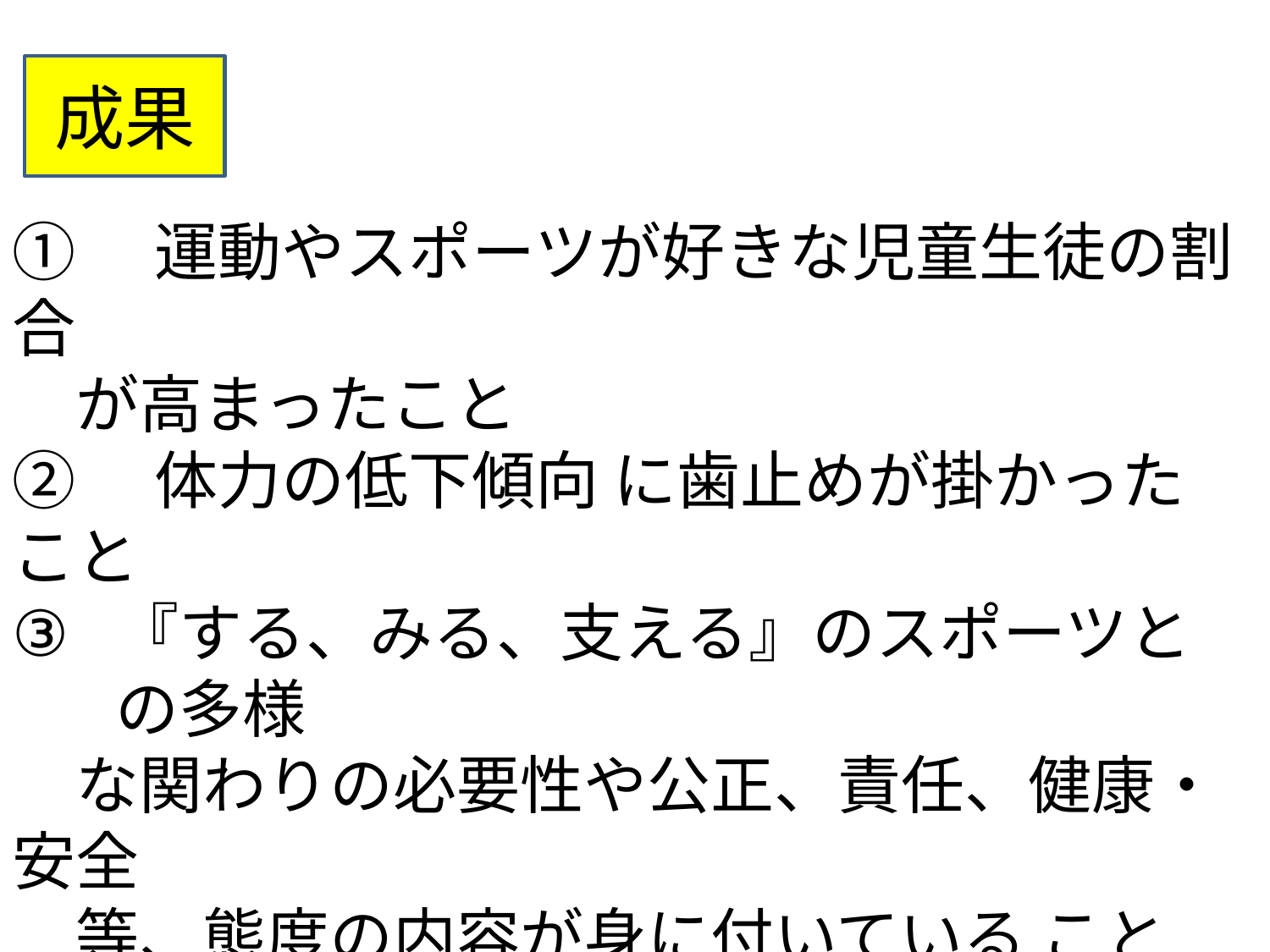

成果
①　運動やスポーツが好きな児童生徒の割合
　が高まったこと
②　体力の低下傾向 に歯止めが掛かったこと
『する、みる、支える』のスポーツとの多様
　な関わりの必要性や公正、責任、健康・安全
　等、態度の内容が身に付いている こと
④　子供たちの健康の大切さへの認識や健康
　・安全に関する基礎的な内容が身に付いて
　いること